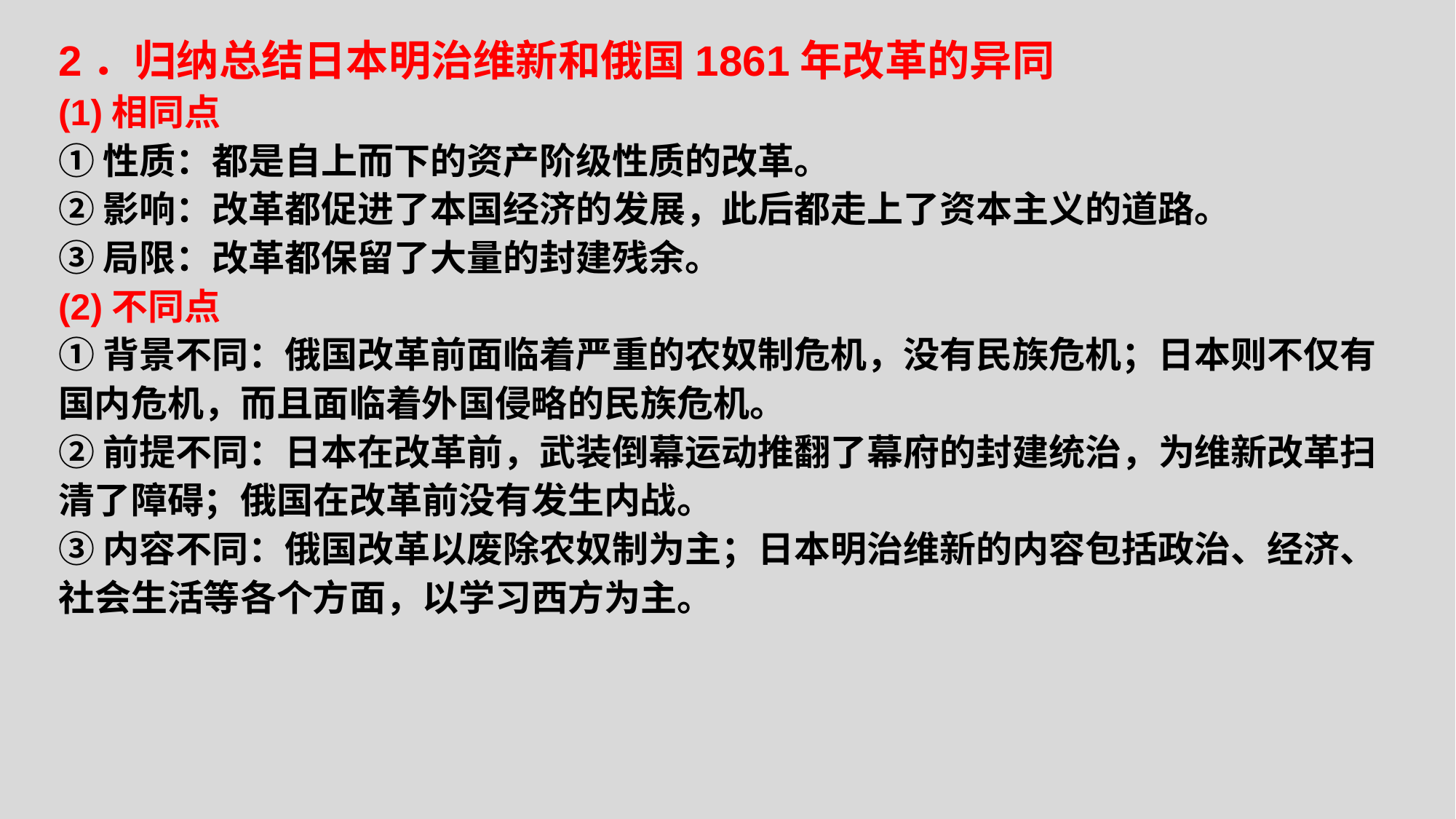

2．归纳总结日本明治维新和俄国1861年改革的异同
(1)相同点
①性质：都是自上而下的资产阶级性质的改革。
②影响：改革都促进了本国经济的发展，此后都走上了资本主义的道路。
③局限：改革都保留了大量的封建残余。
(2)不同点
①背景不同：俄国改革前面临着严重的农奴制危机，没有民族危机；日本则不仅有国内危机，而且面临着外国侵略的民族危机。
②前提不同：日本在改革前，武装倒幕运动推翻了幕府的封建统治，为维新改革扫清了障碍；俄国在改革前没有发生内战。
③内容不同：俄国改革以废除农奴制为主；日本明治维新的内容包括政治、经济、社会生活等各个方面，以学习西方为主。